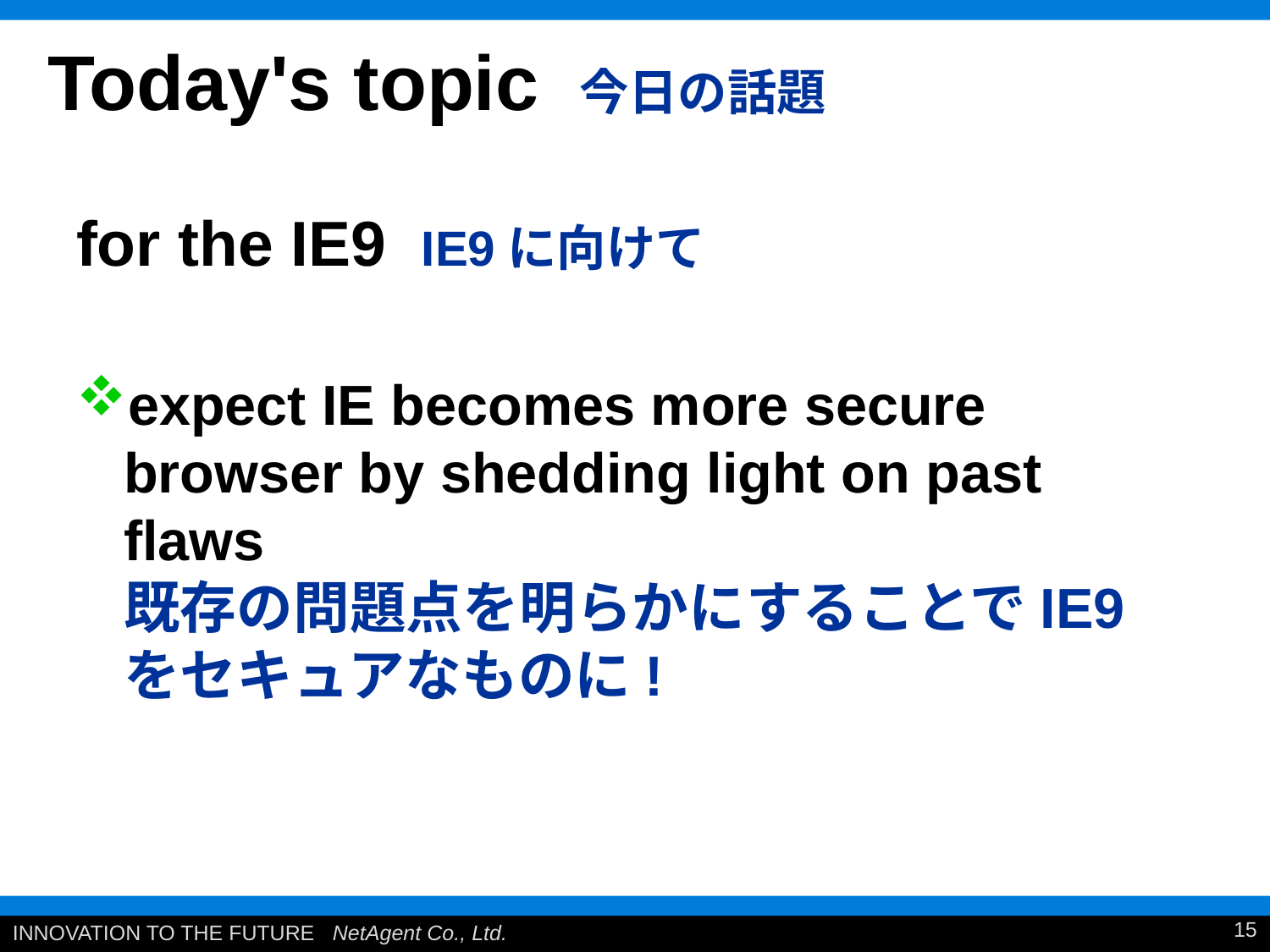

# Today's topic 今日の話題
for the IE9  IE9に向けて

expect IE becomes more secure browser by shedding light on past flaws
既存の問題点を明らかにすることでIE9をセキュアなものに!
15